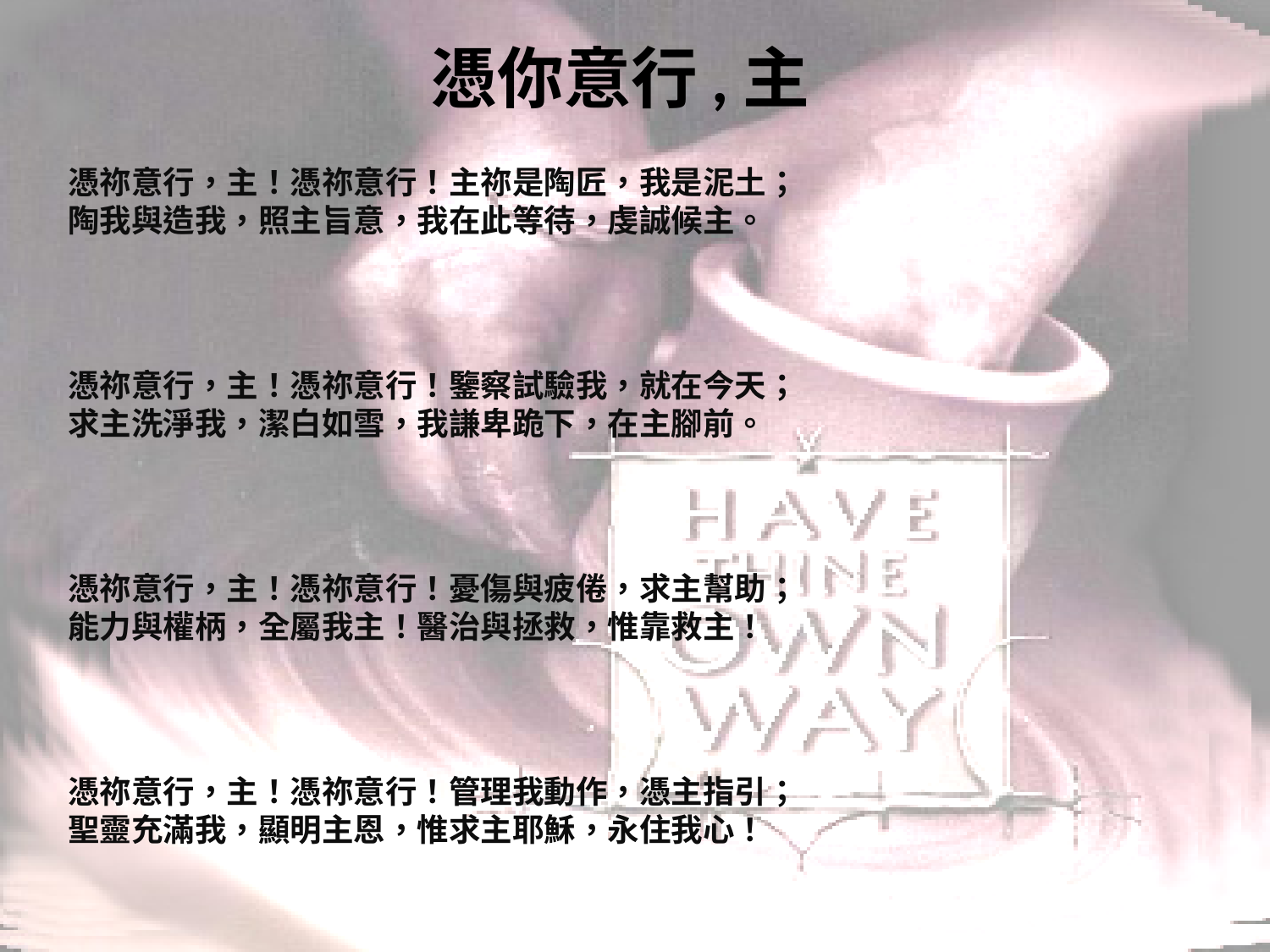

# 憑你意行,主
憑祢意行，主！憑祢意行！主祢是陶匠，我是泥土；
陶我與造我，照主旨意，我在此等待，虔誠候主。

憑祢意行，主！憑祢意行！鑒察試驗我，就在今天；
求主洗淨我，潔白如雪，我謙卑跪下，在主腳前。

憑祢意行，主！憑祢意行！憂傷與疲倦，求主幫助；
能力與權柄，全屬我主！醫治與拯救，惟靠救主！

憑祢意行，主！憑祢意行！管理我動作，憑主指引；
聖靈充滿我，顯明主恩，惟求主耶穌，永住我心！